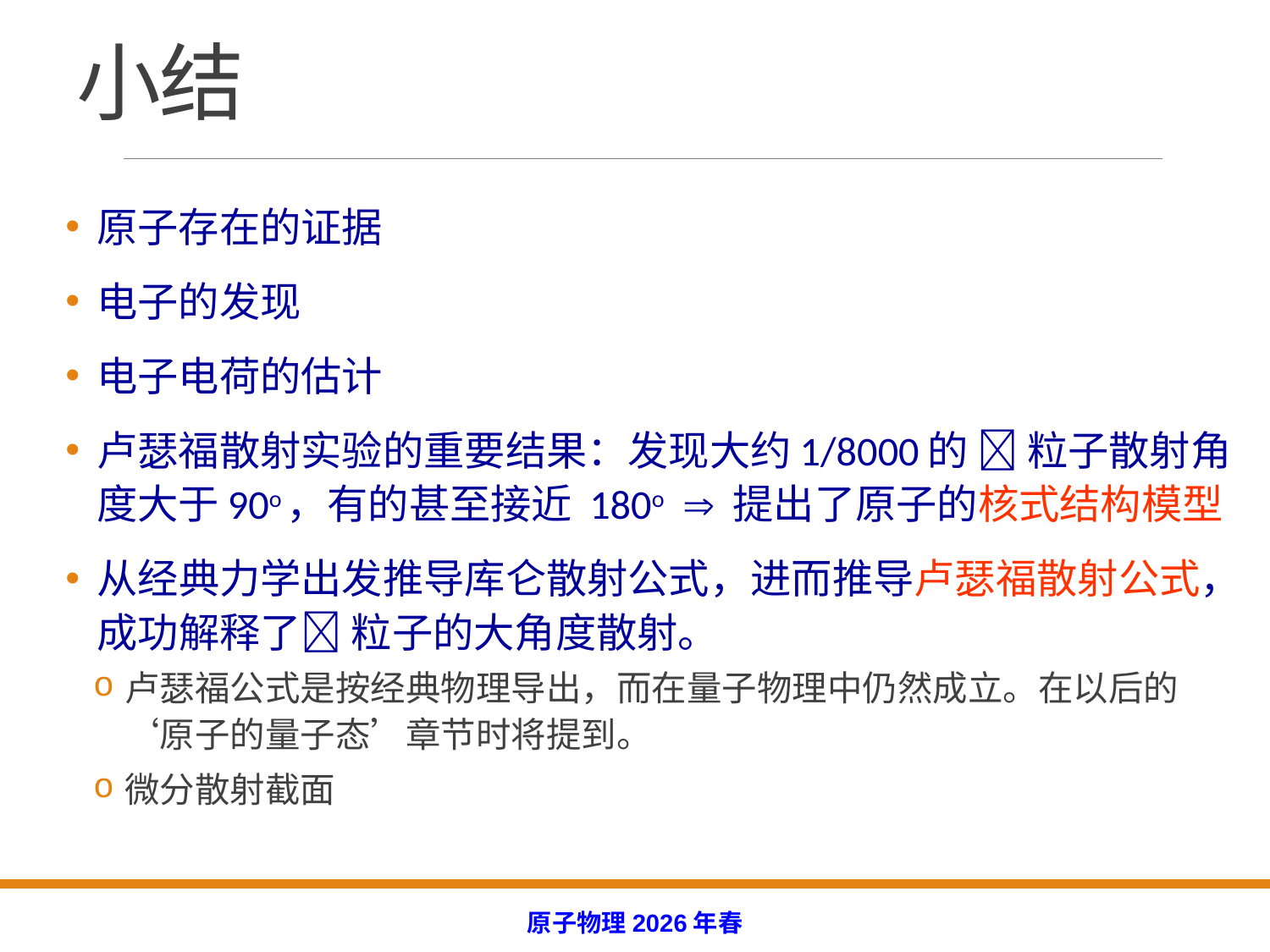

# 小结
原子存在的证据
电子的发现
电子电荷的估计
卢瑟福散射实验的重要结果：发现大约1/8000的 α 粒子散射角度大于90o，有的甚至接近 180o  ⇒ 提出了原子的核式结构模型
从经典力学出发推导库仑散射公式，进而推导卢瑟福散射公式，成功解释了α 粒子的大角度散射。
卢瑟福公式是按经典物理导出，而在量子物理中仍然成立。在以后的‘原子的量子态’章节时将提到。
微分散射截面
原子物理2026年春
87